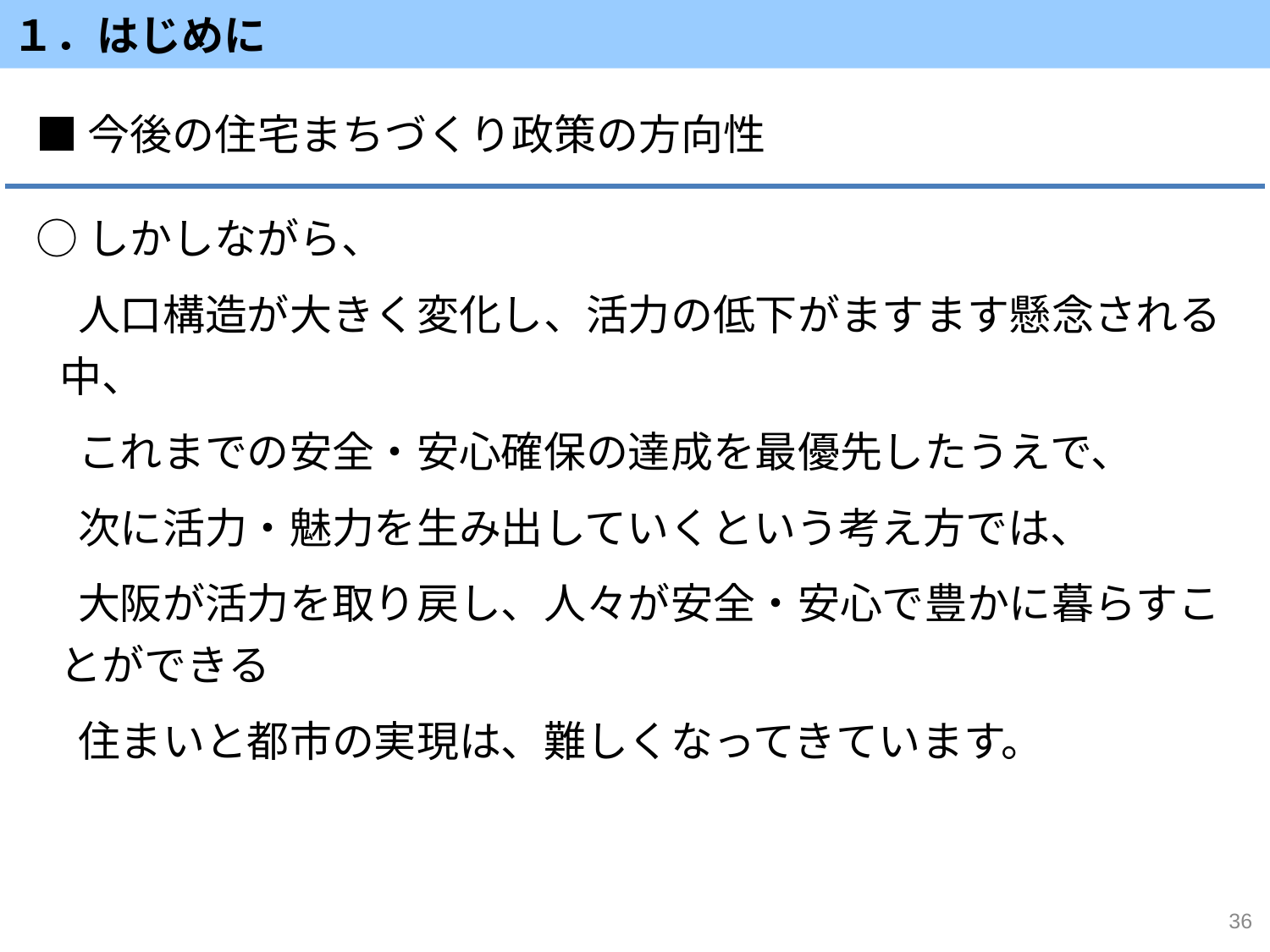

１．はじめに
■今後の住宅まちづくり政策の方向性
○しかしながら、
　人口構造が大きく変化し、活力の低下がますます懸念される中、
　これまでの安全・安心確保の達成を最優先したうえで、
　次に活力・魅力を生み出していくという考え方では、
　大阪が活力を取り戻し、人々が安全・安心で豊かに暮らすことができる
　住まいと都市の実現は、難しくなってきています。

36